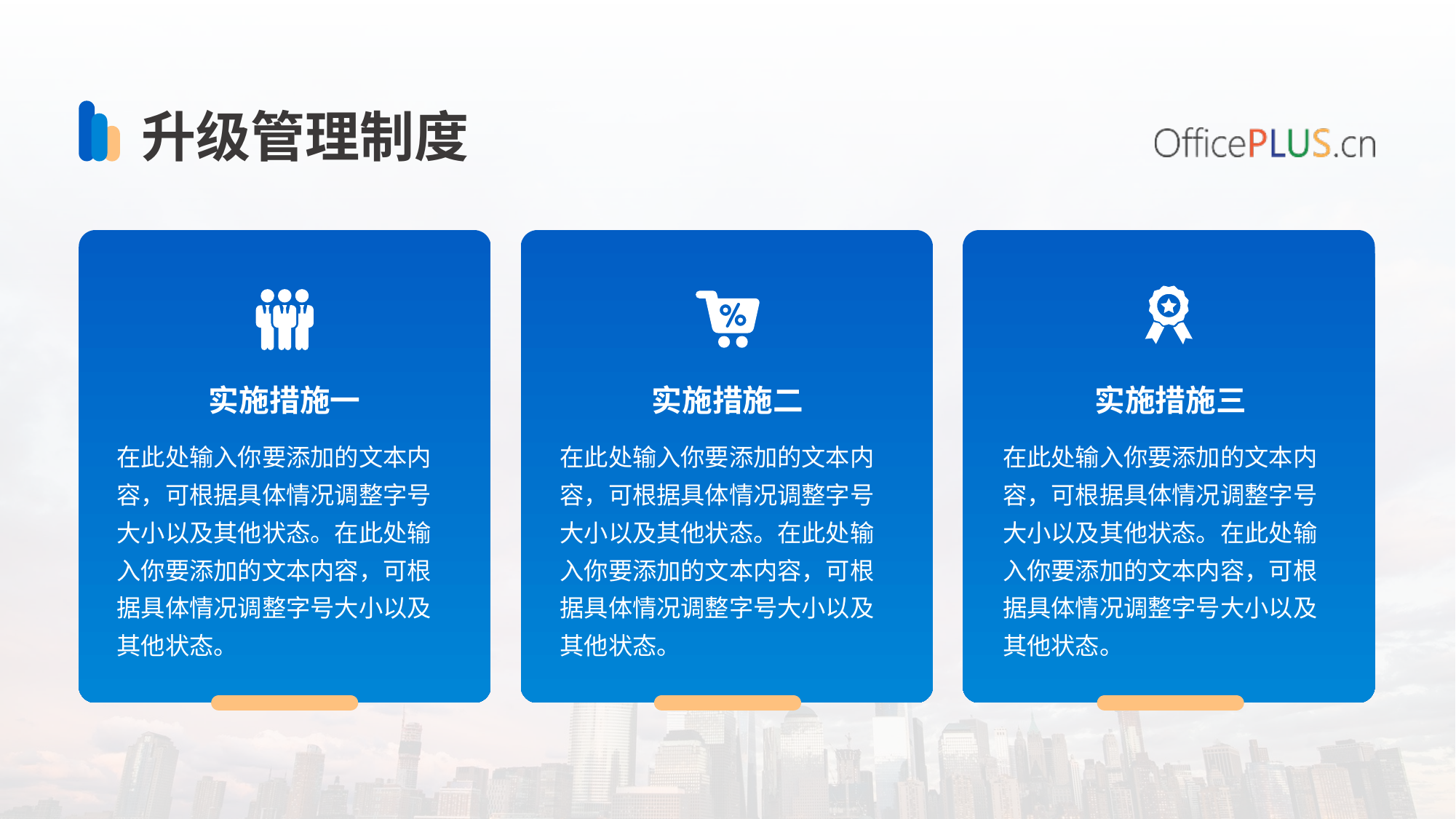

升级管理制度

实施措施一
实施措施二
实施措施三
在此处输入你要添加的文本内容，可根据具体情况调整字号大小以及其他状态。在此处输入你要添加的文本内容，可根据具体情况调整字号大小以及其他状态。

在此处输入你要添加的文本内容，可根据具体情况调整字号大小以及其他状态。在此处输入你要添加的文本内容，可根据具体情况调整字号大小以及其他状态。

在此处输入你要添加的文本内容，可根据具体情况调整字号大小以及其他状态。在此处输入你要添加的文本内容，可根据具体情况调整字号大小以及其他状态。